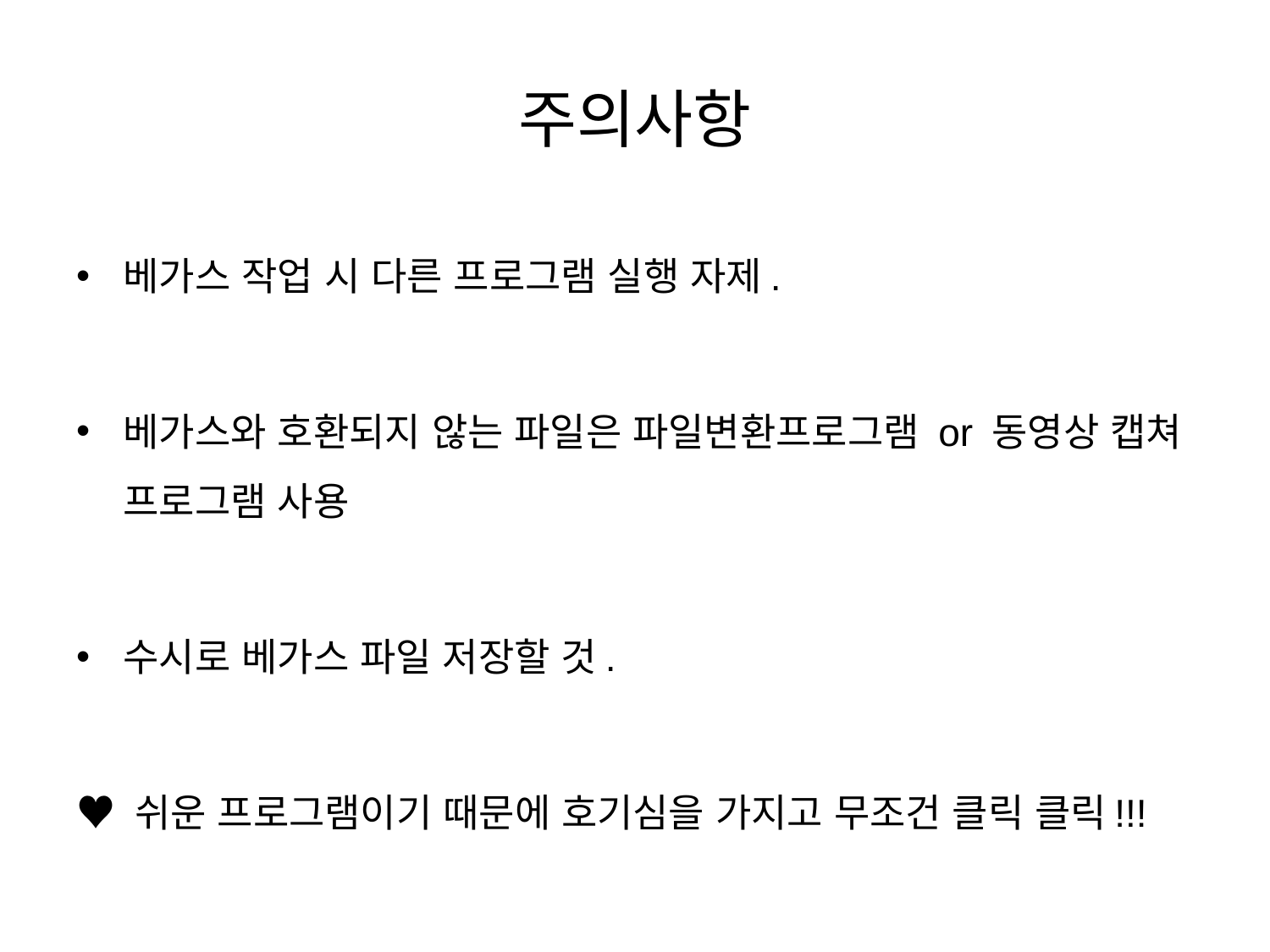

# 주의사항
베가스 작업 시 다른 프로그램 실행 자제.

베가스와 호환되지 않는 파일은 파일변환프로그램 or 동영상 캡쳐 프로그램 사용

수시로 베가스 파일 저장할 것.

♥ 쉬운 프로그램이기 때문에 호기심을 가지고 무조건 클릭 클릭!!!